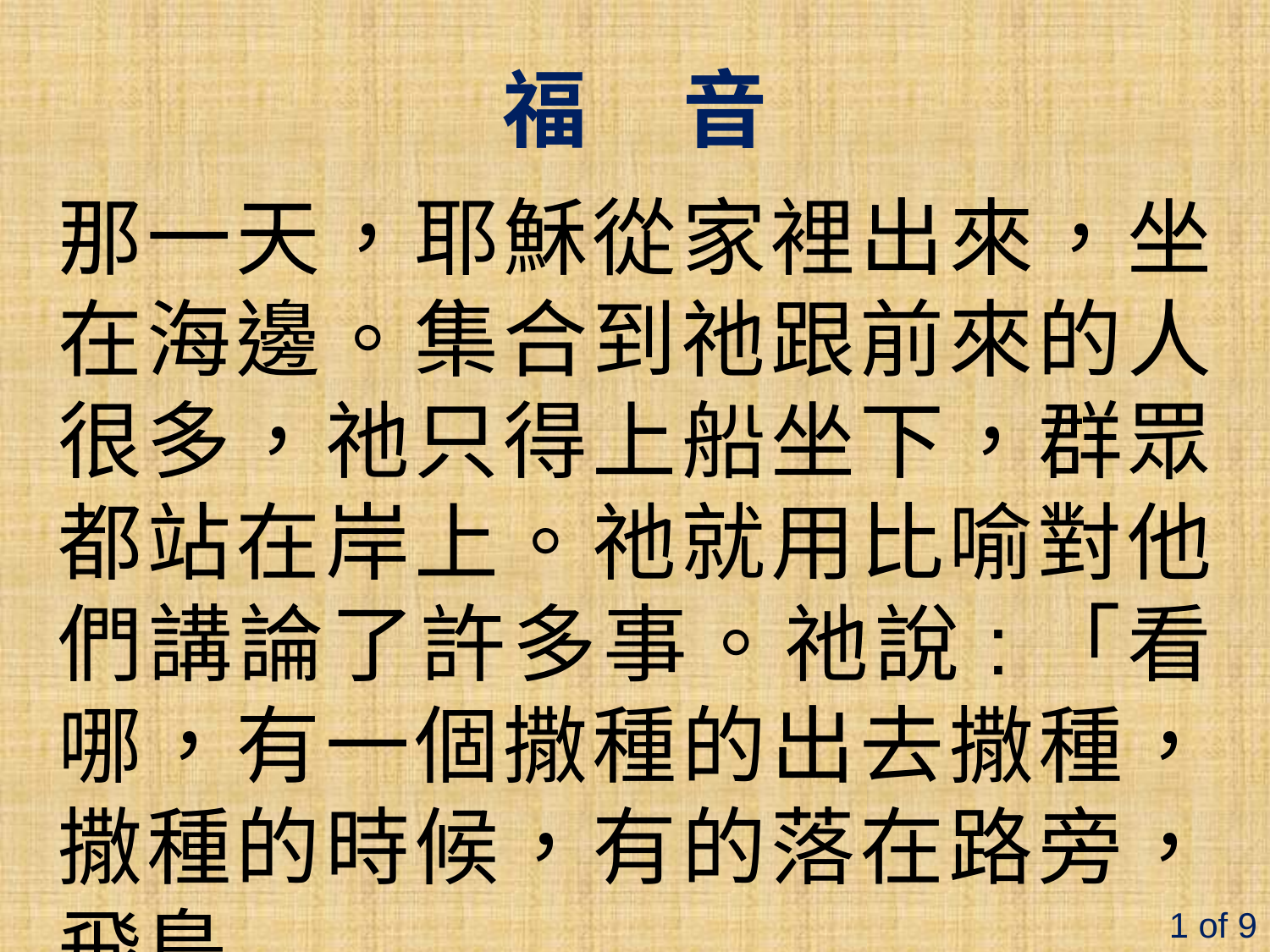

福     音

那一天，耶穌從家裡出來，坐在海邊。集合到祂跟前來的人很多，祂只得上船坐下，群眾都站在岸上。祂就用比喻對他們講論了許多事。祂說:「看哪，有一個撒種的出去撒種，撒種的時候，有的落在路旁，飛鳥
1 of 9